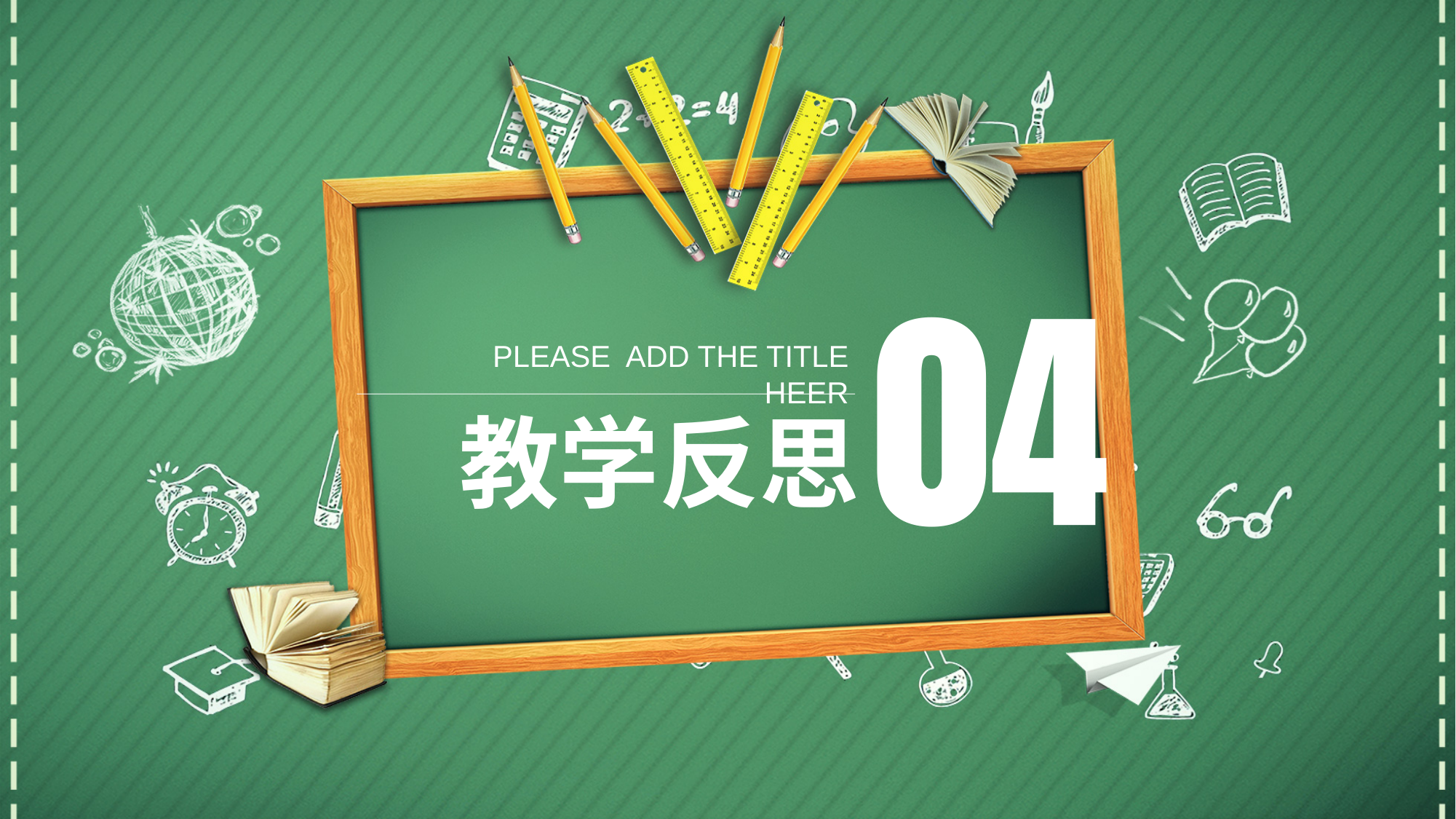

04
PLEASE  ADD THE TITLE HEER

教学反思